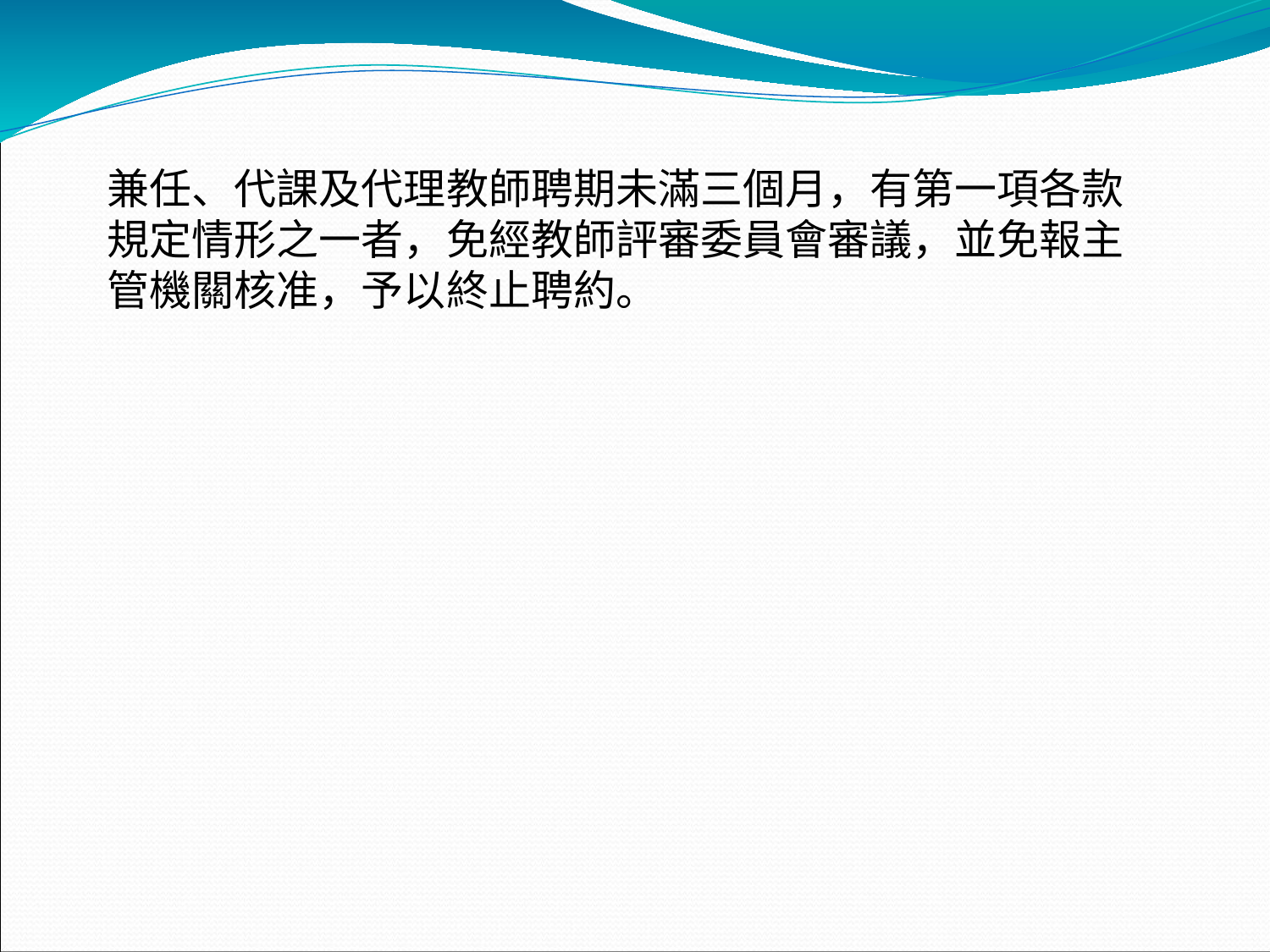

兼任、代課及代理教師聘期未滿三個月，有第一項各款規定情形之一者，免經教師評審委員會審議，並免報主管機關核准，予以終止聘約。